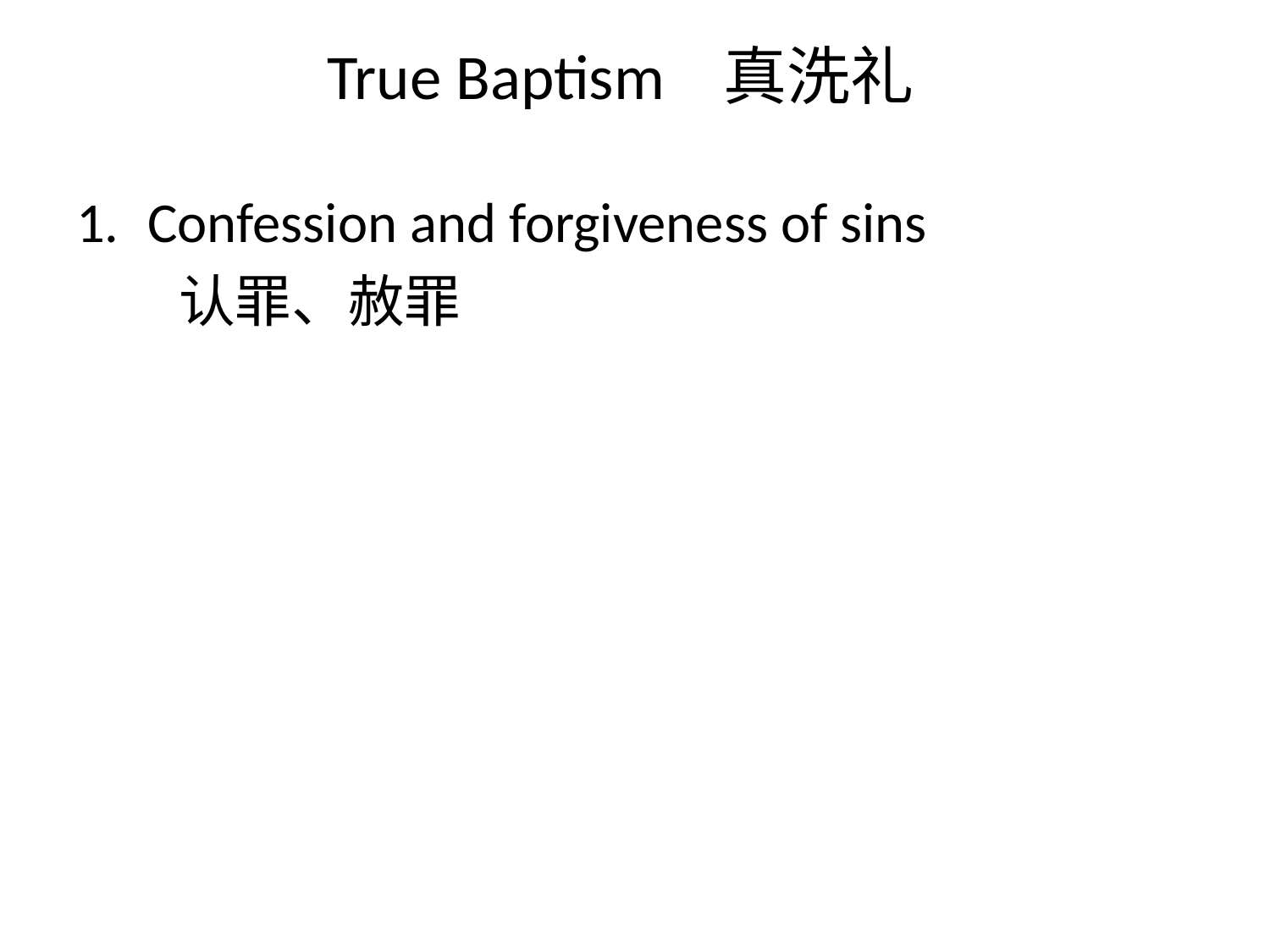

# True Baptism   真洗礼
Confession and forgiveness of sins
       认罪、赦罪